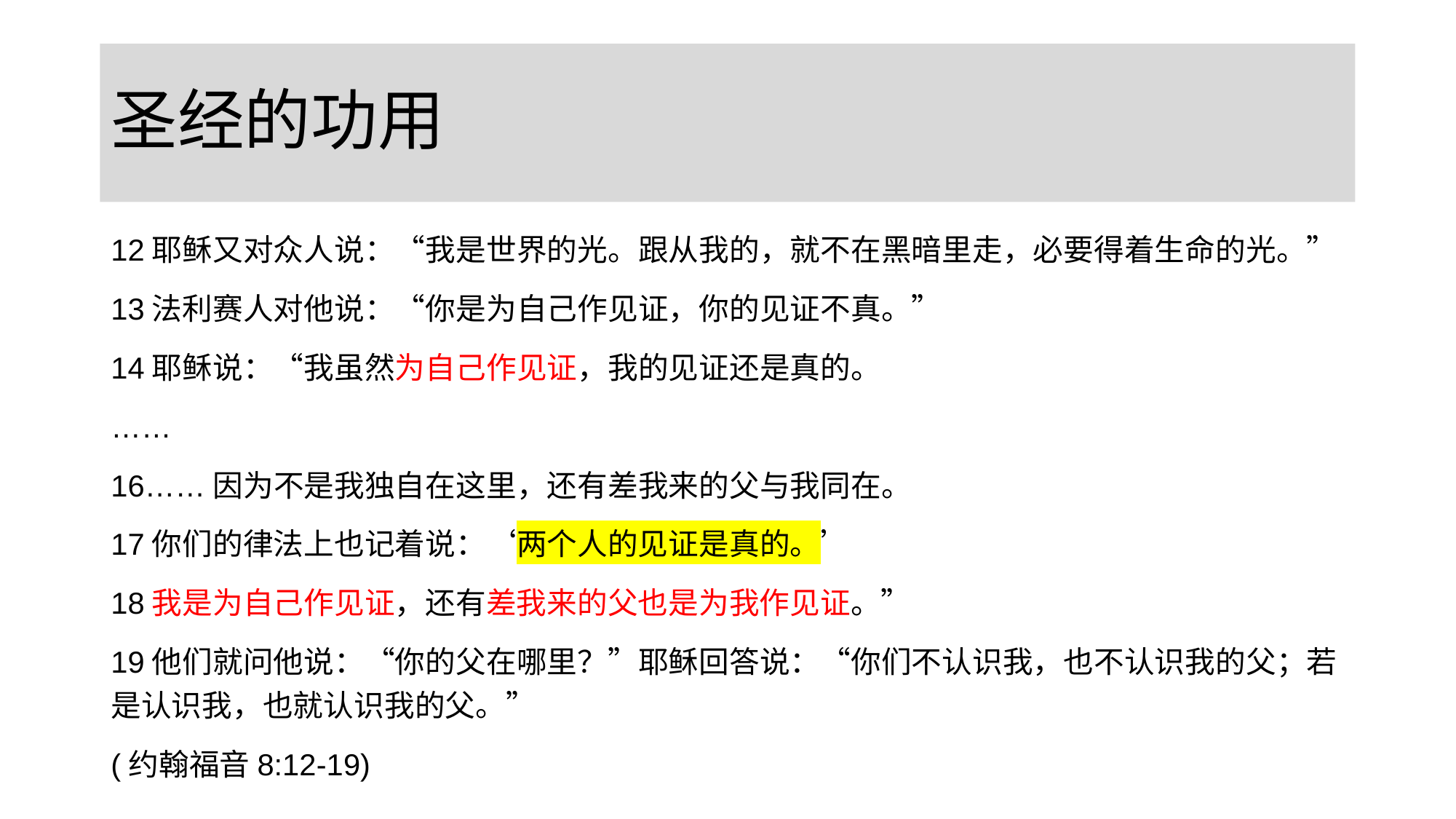

# 圣经的功用
12耶稣又对众人说：“我是世界的光。跟从我的，就不在黑暗里走，必要得着生命的光。”
13法利赛人对他说：“你是为自己作见证，你的见证不真。”
14耶稣说：“我虽然为自己作见证，我的见证还是真的。
……
16……因为不是我独自在这里，还有差我来的父与我同在。
17你们的律法上也记着说：‘两个人的见证是真的。’
18我是为自己作见证，还有差我来的父也是为我作见证。”
19他们就问他说：“你的父在哪里？”耶稣回答说：“你们不认识我，也不认识我的父；若是认识我，也就认识我的父。”
(约翰福音8:12-19)